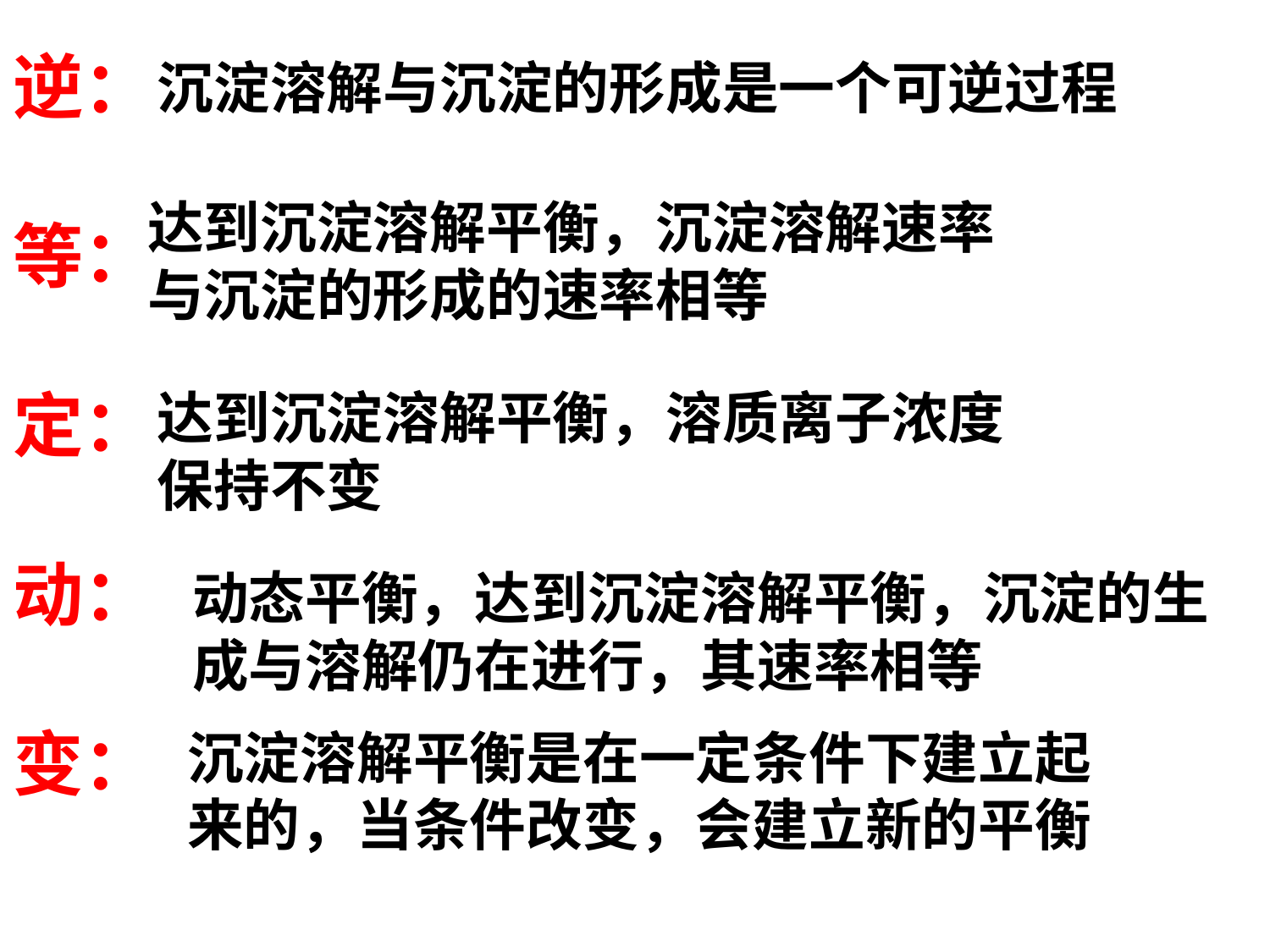

逆：

等：

定：

动：

变：

沉淀溶解与沉淀的形成是一个可逆过程
达到沉淀溶解平衡，沉淀溶解速率
与沉淀的形成的速率相等
达到沉淀溶解平衡，溶质离子浓度
保持不变
动态平衡，达到沉淀溶解平衡，沉淀的生成与溶解仍在进行，其速率相等
沉淀溶解平衡是在一定条件下建立起
来的，当条件改变，会建立新的平衡